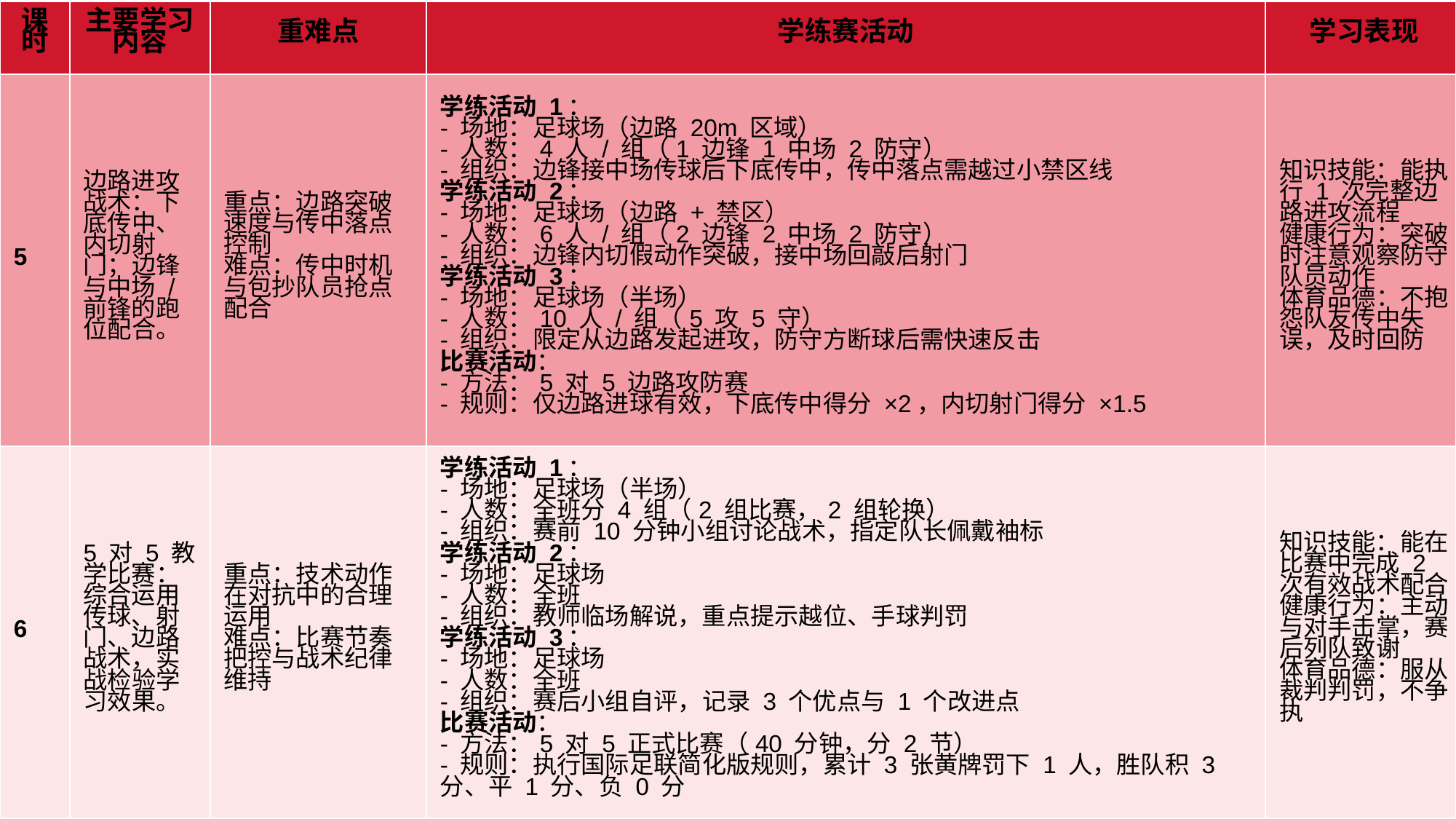

| 课时 | 主要学习内容 | 重难点 | 学练赛活动 | 学习表现 |
| --- | --- | --- | --- | --- |
| 5 | 边路进攻战术：下底传中、内切射门；边锋与中场 / 前锋的跑位配合。 | 重点：边路突破速度与传中落点控制 难点：传中时机与包抄队员抢点配合 | 学练活动 1： - 场地：足球场（边路 20m 区域） - 人数：4 人 / 组（1 边锋 1 中场 2 防守） - 组织：边锋接中场传球后下底传中，传中落点需越过小禁区线 学练活动 2： - 场地：足球场（边路 + 禁区） - 人数：6 人 / 组（2 边锋 2 中场 2 防守） - 组织：边锋内切假动作突破，接中场回敲后射门 学练活动 3： - 场地：足球场（半场） - 人数：10 人 / 组（5 攻 5 守） - 组织：限定从边路发起进攻，防守方断球后需快速反击 比赛活动： - 方法：5 对 5 边路攻防赛 - 规则：仅边路进球有效，下底传中得分 ×2，内切射门得分 ×1.5 | 知识技能：能执行 1 次完整边路进攻流程 健康行为：突破时注意观察防守队员动作 体育品德：不抱怨队友传中失误，及时回防 |
| 6 | 5 对 5 教学比赛：综合运用传球、射门、边路战术，实战检验学习效果。 | 重点：技术动作在对抗中的合理运用 难点：比赛节奏把控与战术纪律维持 | 学练活动 1： - 场地：足球场（半场） - 人数：全班分 4 组（2 组比赛，2 组轮换） - 组织：赛前 10 分钟小组讨论战术，指定队长佩戴袖标 学练活动 2： - 场地：足球场 - 人数：全班 - 组织：教师临场解说，重点提示越位、手球判罚 学练活动 3： - 场地：足球场 - 人数：全班 - 组织：赛后小组自评，记录 3 个优点与 1 个改进点 比赛活动： - 方法：5 对 5 正式比赛（40 分钟，分 2 节） - 规则：执行国际足联简化版规则，累计 3 张黄牌罚下 1 人，胜队积 3 分、平 1 分、负 0 分 | 知识技能：能在比赛中完成 2 次有效战术配合 健康行为：主动与对手击掌，赛后列队致谢 体育品德：服从裁判判罚，不争执 |